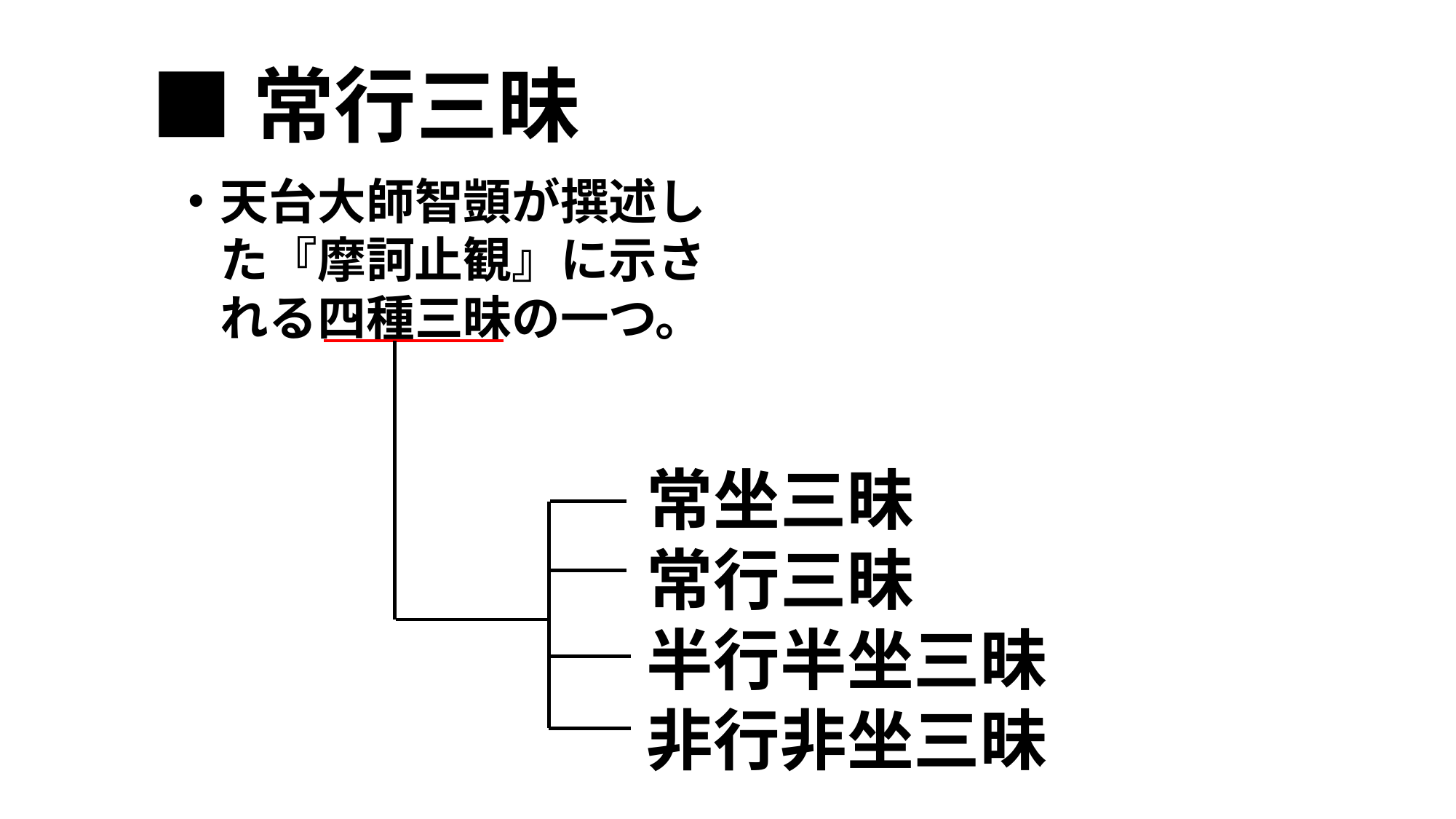

■常行三昧
・天台大師智顗が撰述し
　た『摩訶止観』に示さ
　れる四種三昧の一つ。
常坐三昧
常行三昧
半行半坐三昧
非行非坐三昧